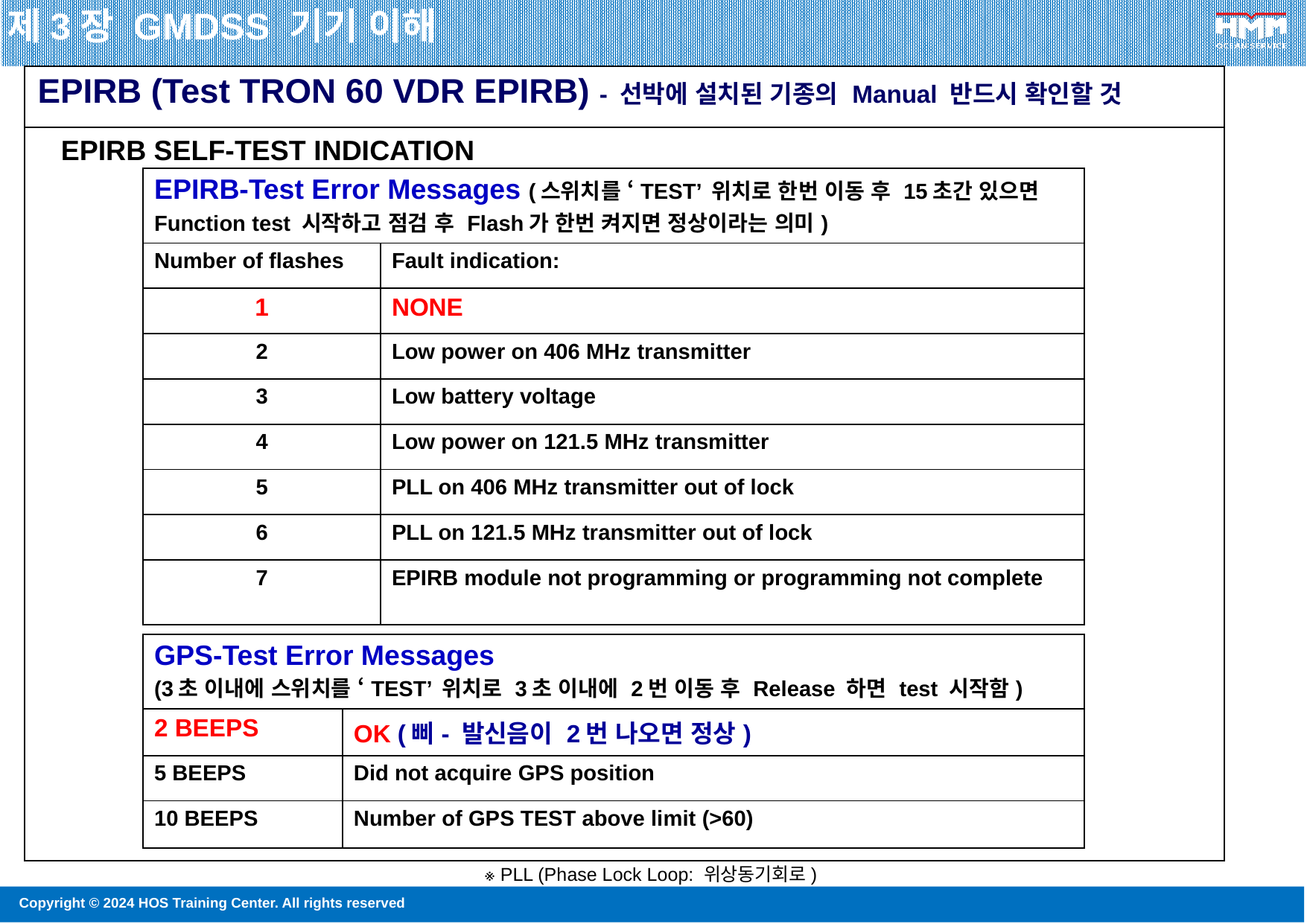

제3장 GMDSS 기기 이해
| EPIRB (Test TRON 60 VDR EPIRB) - 선박에 설치된 기종의 Manual 반드시 확인할 것 |
| --- |
|  |
|  |
EPIRB SELF-TEST INDICATION
| EPIRB-Test Error Messages (스위치를 ‘TEST’ 위치로 한번 이동 후 15초간 있으면 Function test 시작하고 점검 후 Flash가 한번 켜지면 정상이라는 의미) |  |
| --- | --- |
| Number of flashes | Fault indication: |
| 1 | NONE |
| 2 | Low power on 406 MHz transmitter |
| 3 | Low battery voltage |
| 4 | Low power on 121.5 MHz transmitter |
| 5 | PLL on 406 MHz transmitter out of lock |
| 6 | PLL on 121.5 MHz transmitter out of lock |
| 7 | EPIRB module not programming or programming not complete |
| GPS-Test Error Messages (3초 이내에 스위치를 ‘TEST’ 위치로 3초 이내에 2번 이동 후 Release 하면 test 시작함) |  |
| --- | --- |
| 2 BEEPS | OK (삐- 발신음이 2번 나오면 정상) |
| 5 BEEPS | Did not acquire GPS position |
| 10 BEEPS | Number of GPS TEST above limit (>60) |
※ PLL (Phase Lock Loop: 위상동기회로)
68